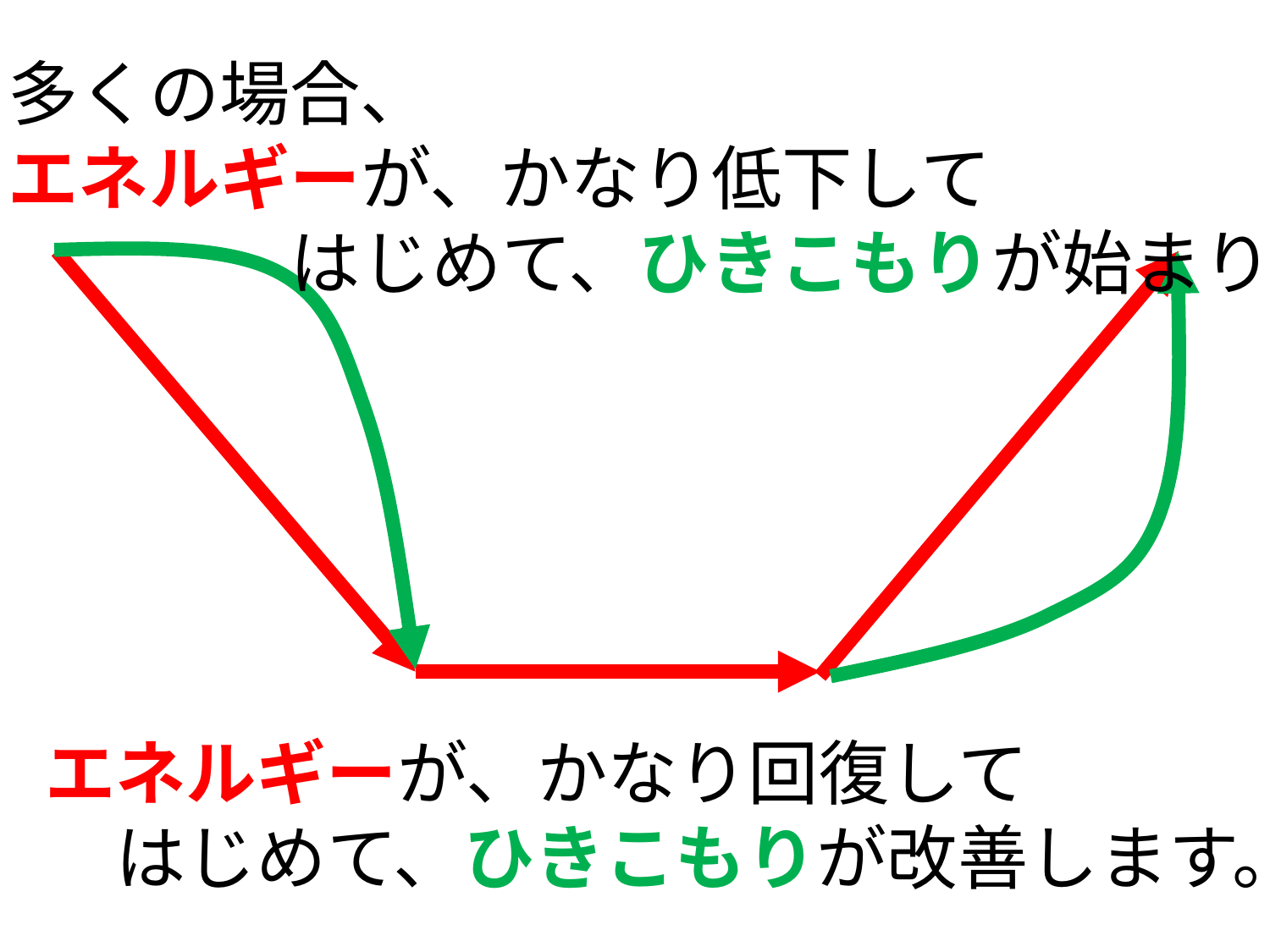

多くの場合、
エネルギーが、かなり低下して
　　　　はじめて、ひきこもりが始まり、

エネルギーが、かなり回復して
　はじめて、ひきこもりが改善します。